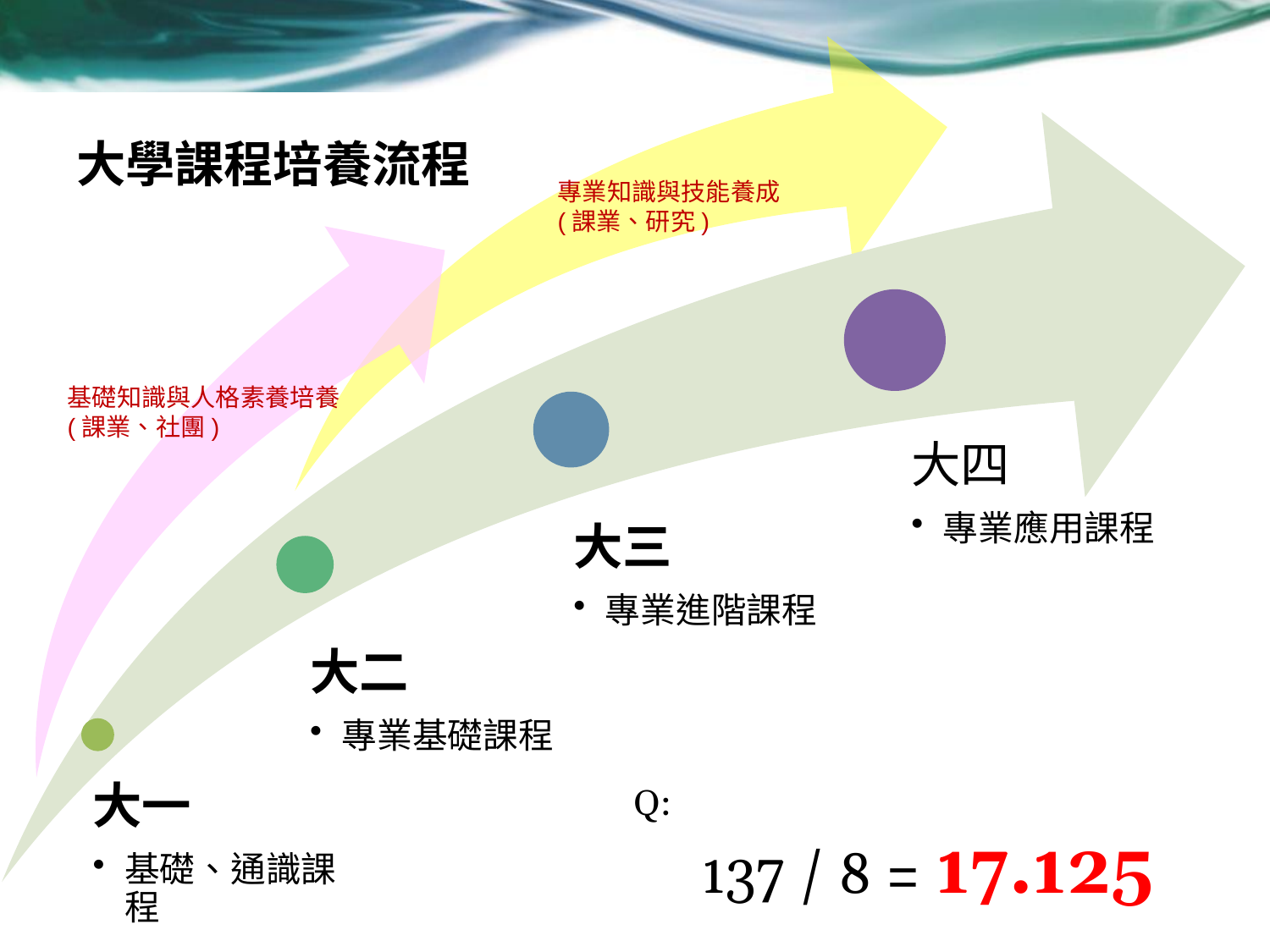

大一
基礎、通識課程
大二
專業基礎課程
大三
專業進階課程
大四
專業應用課程
# 大學課程培養流程
專業知識與技能養成
(課業、研究)

基礎知識與人格素養培養
(課業、社團)

Q:
        137 / 8 = 17.125